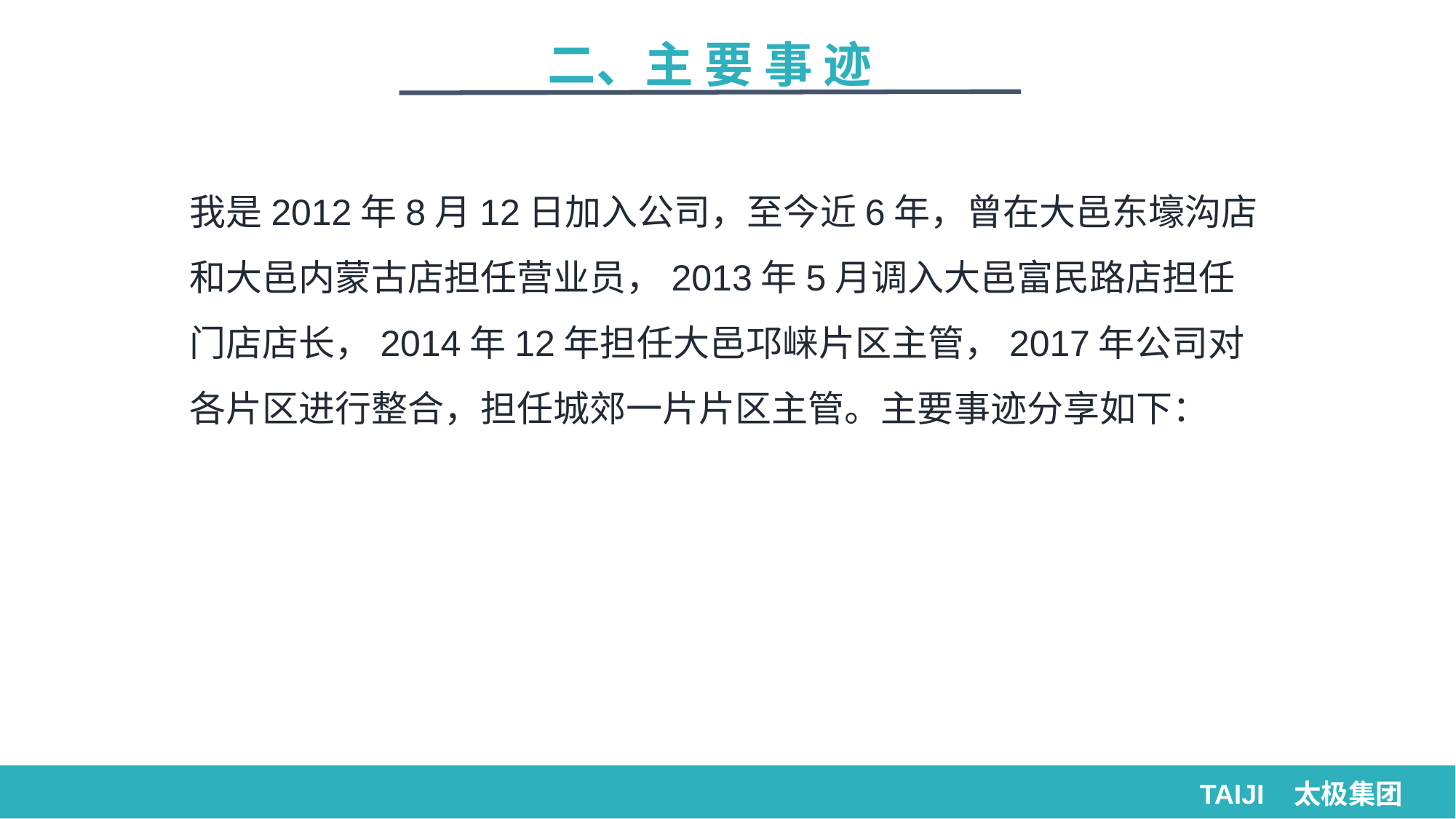

二、主 要 事 迹
我是2012年8月12日加入公司，至今近6年，曾在大邑东壕沟店和大邑内蒙古店担任营业员，2013年5月调入大邑富民路店担任门店店长，2014年12年担任大邑邛崃片区主管，2017年公司对各片区进行整合，担任城郊一片片区主管。主要事迹分享如下：

TAIJI   太极集团